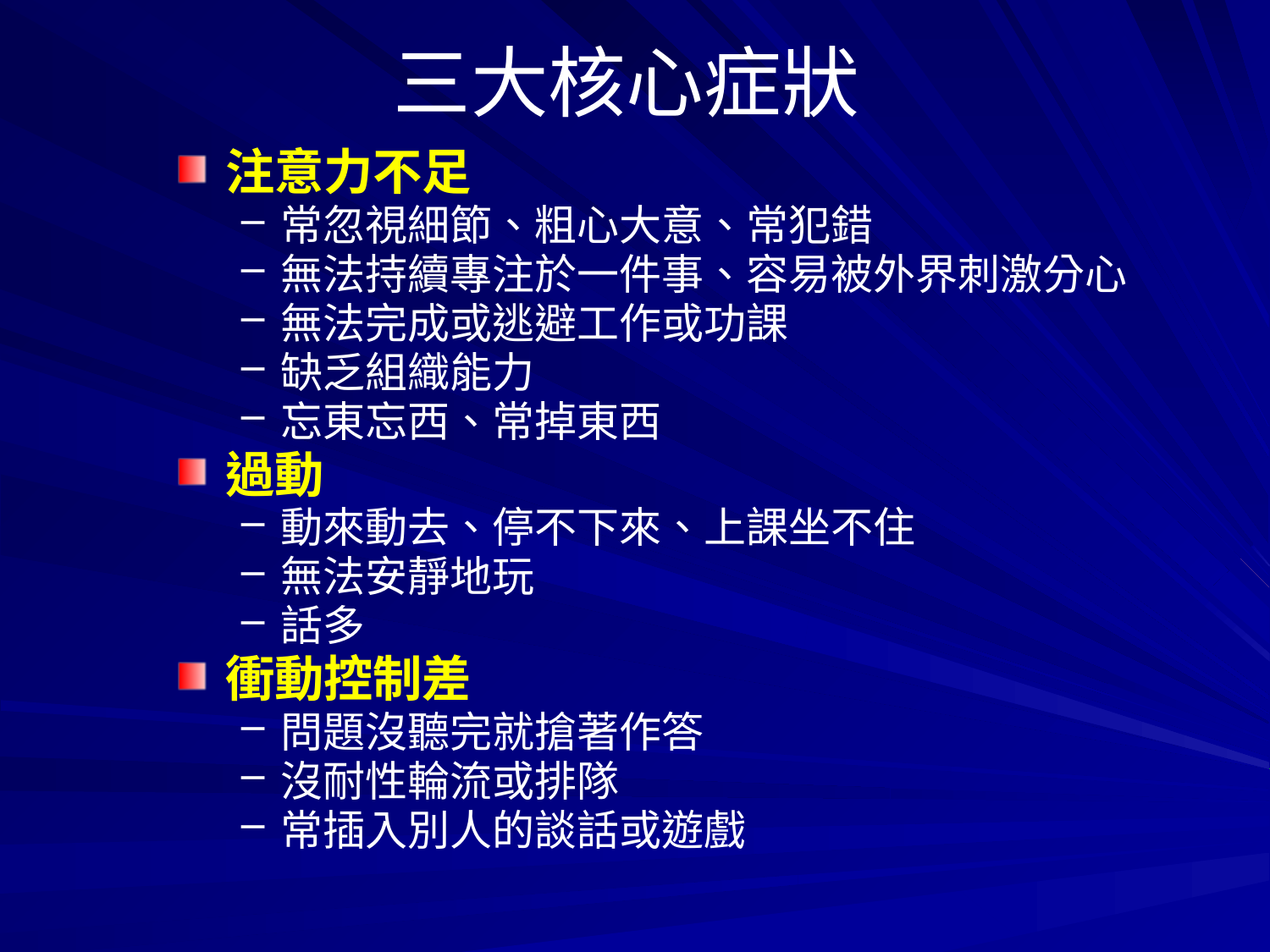

# 三大核心症狀
注意力不足
常忽視細節、粗心大意、常犯錯
無法持續專注於一件事、容易被外界刺激分心
無法完成或逃避工作或功課
缺乏組織能力
忘東忘西、常掉東西
過動
動來動去、停不下來、上課坐不住
無法安靜地玩
話多
衝動控制差
問題沒聽完就搶著作答
沒耐性輪流或排隊
常插入別人的談話或遊戲